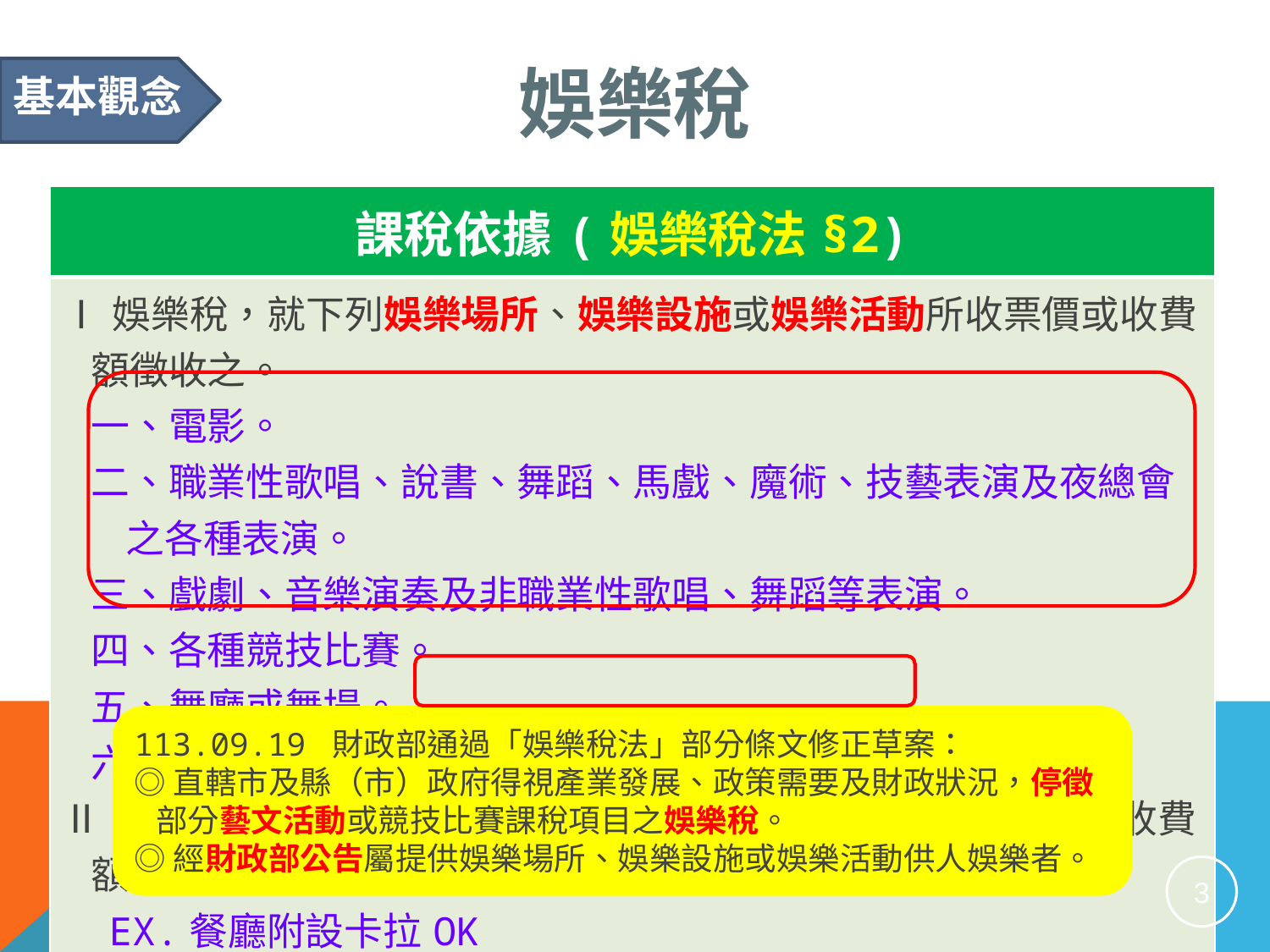

娛樂稅
基本觀念

| 課稅依據(娛樂稅法§2) |
| --- |
| Ⅰ娛樂稅，就下列娛樂場所、娛樂設施或娛樂活動所收票價或收費 額徵收之。 一、電影。 二、職業性歌唱、說書、舞蹈、馬戲、魔術、技藝表演及夜總會 之各種表演。 三、戲劇、音樂演奏及非職業性歌唱、舞蹈等表演。 四、各種競技比賽。 五、舞廳或舞場。 六、高爾夫球場及其他提供娛樂設施供人娛樂者。 Ⅱ不售票券，另以其他飲料品或娛樂設施供應娛樂人者，按其收費 額課徵娛樂稅。 EX.餐廳附設卡拉OK |

113.09.19 財政部通過「娛樂稅法」部分條文修正草案：
◎直轄市及縣（市）政府得視產業發展、政策需要及財政狀況，停徵
  部分藝文活動或競技比賽課稅項目之娛樂稅。
◎經財政部公告屬提供娛樂場所、娛樂設施或娛樂活動供人娛樂者。
3